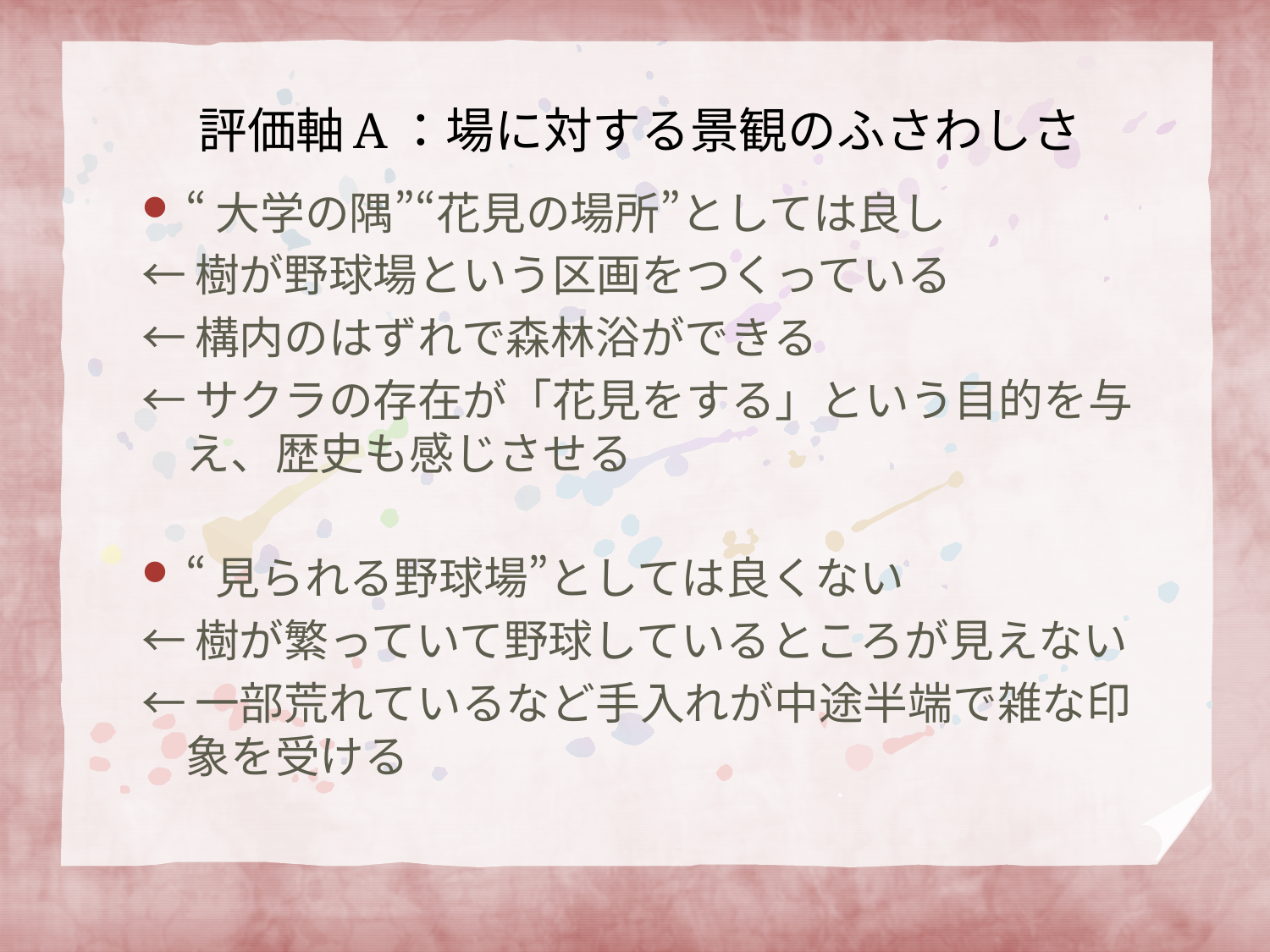

# 評価軸A：場に対する景観のふさわしさ
“大学の隅”“花見の場所”としては良し
←樹が野球場という区画をつくっている
←構内のはずれで森林浴ができる
←サクラの存在が「花見をする」という目的を与え、歴史も感じさせる

“見られる野球場”としては良くない
←樹が繁っていて野球しているところが見えない
←一部荒れているなど手入れが中途半端で雑な印象を受ける